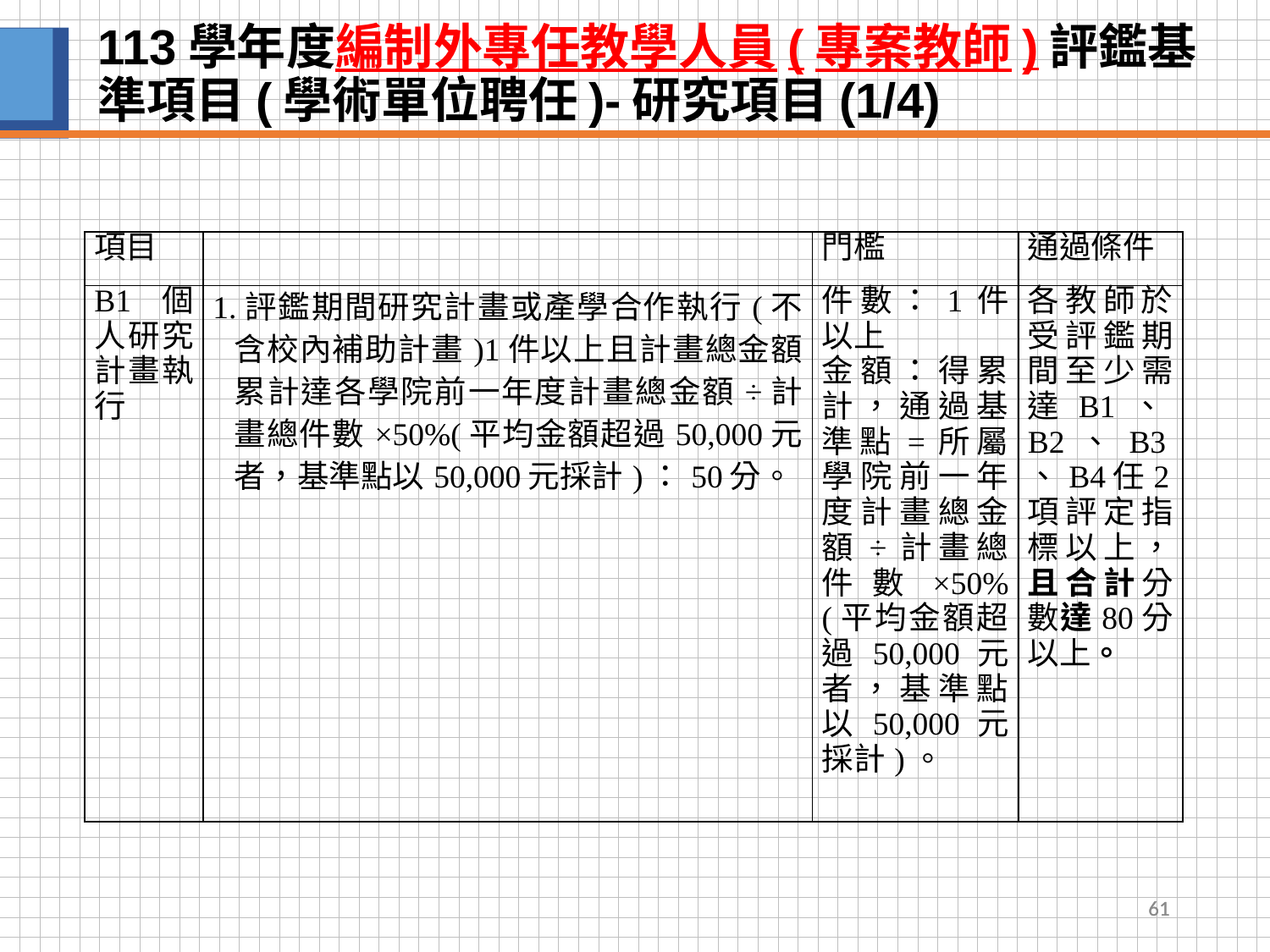

# 113學年度編制外專任教學人員(專案教師)評鑑基準項目(學術單位聘任)-研究項目(1/4)
| 項目 |  | 門檻 | 通過條件 |
| --- | --- | --- | --- |
| B1個人研究計畫執行 | 1.評鑑期間研究計畫或產學合作執行(不含校內補助計畫)1件以上且計畫總金額累計達各學院前一年度計畫總金額÷計畫總件數×50%(平均金額超過50,000元者，基準點以50,000元採計)：50分。 | 件數：1件以上 金額：得累計，通過基準點=所屬學院前一年度計畫總金額÷計畫總件數×50%(平均金額超過50,000元者，基準點以50,000元採計)。 | 各教師於受評鑑期間至少需達B1、B2、B3、B4任2項評定指標以上，且合計分數達80分以上。 |
61